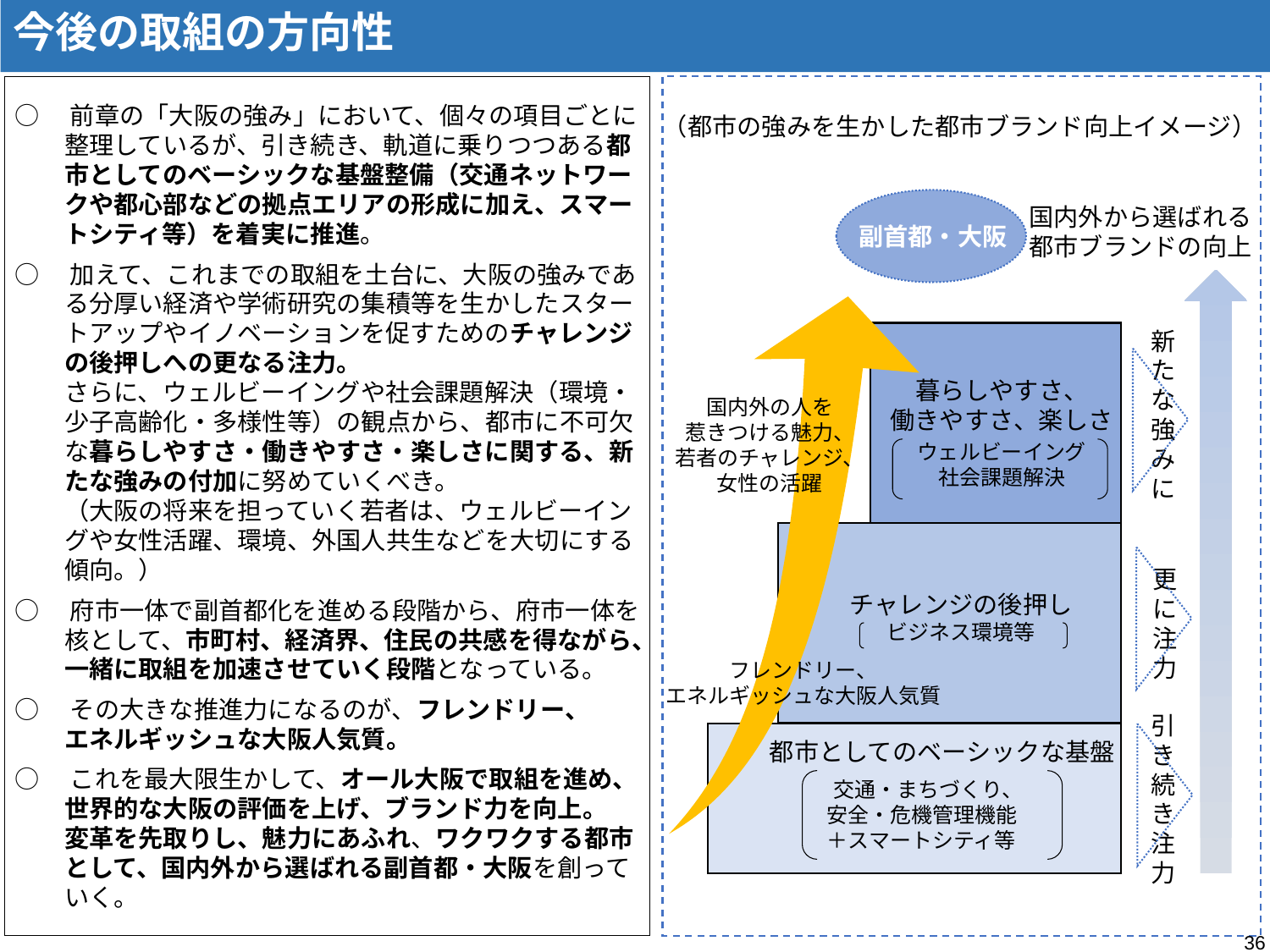

今後の取組の方向性
○　前章の「大阪の強み」において、個々の項目ごとに
　　整理しているが、引き続き、軌道に乗りつつある都
　　市としてのベーシックな基盤整備（交通ネットワー
　　クや都心部などの拠点エリアの形成に加え、スマー
　　トシティ等）を着実に推進。
○　加えて、これまでの取組を土台に、大阪の強みであ
　　る分厚い経済や学術研究の集積等を生かしたスター
　　トアップやイノベーションを促すためのチャレンジ
　　の後押しへの更なる注力。
　　さらに、ウェルビーイングや社会課題解決（環境・
　　少子高齢化・多様性等）の観点から、都市に不可欠
　　な暮らしやすさ・働きやすさ・楽しさに関する、新
　　たな強みの付加に努めていくべき。
　　（大阪の将来を担っていく若者は、ウェルビーイン
　　グや女性活躍、環境、外国人共生などを大切にする
　　傾向。）
○　府市一体で副首都化を進める段階から、府市一体を
　　核として、市町村、経済界、住民の共感を得ながら、
　　一緒に取組を加速させていく段階となっている。
○　その大きな推進力になるのが、フレンドリー、
　　エネルギッシュな大阪人気質。
○　これを最大限生かして、オール大阪で取組を進め、
　　世界的な大阪の評価を上げ、ブランド力を向上。
　　変革を先取りし、魅力にあふれ、ワクワクする都市
　　として、国内外から選ばれる副首都・大阪を創って
　　いく。

（都市の強みを生かした都市ブランド向上イメージ）

国内外から選ばれる
都市ブランドの向上
副首都・大阪

新たな強みに
暮らしやすさ、
働きやすさ、楽しさ

ウェルビーイング
社会課題解決
国内外の人を
惹きつける魅力、
若者のチャレンジ、
女性の活躍

更に
注力
チャレンジの後押し
ビジネス環境等

フレンドリー、
エネルギッシュな大阪人気質
引き続き注力

都市としてのベーシックな基盤

　　　交通・まちづくり、
　　　 安全・危機管理機能
　　　 ＋スマートシティ等

36